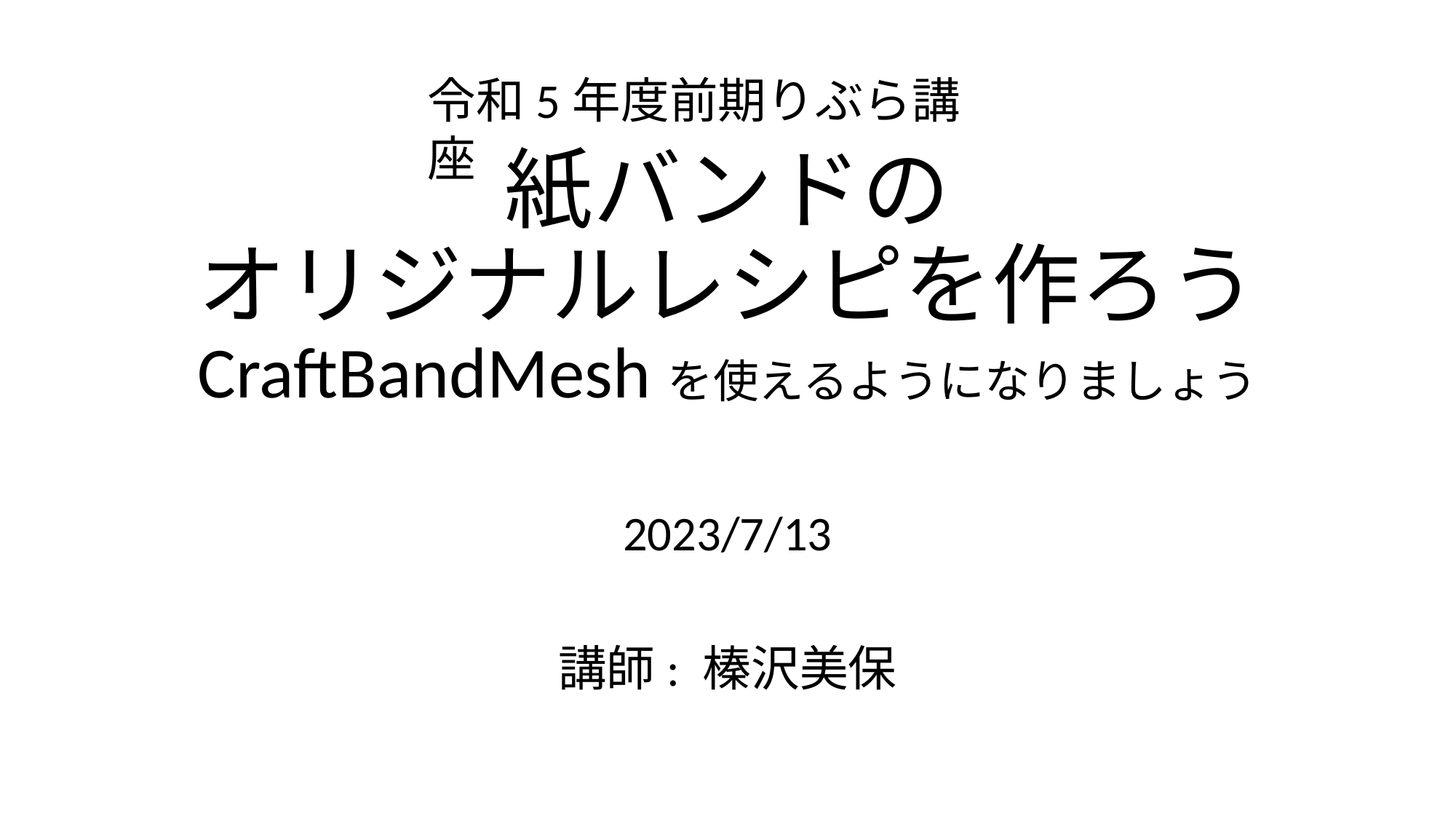

令和5年度前期りぶら講座
# 紙バンドの オリジナルレシピを作ろう CraftBandMeshを使えるようになりましょう

2023/7/13

講師: 榛沢美保